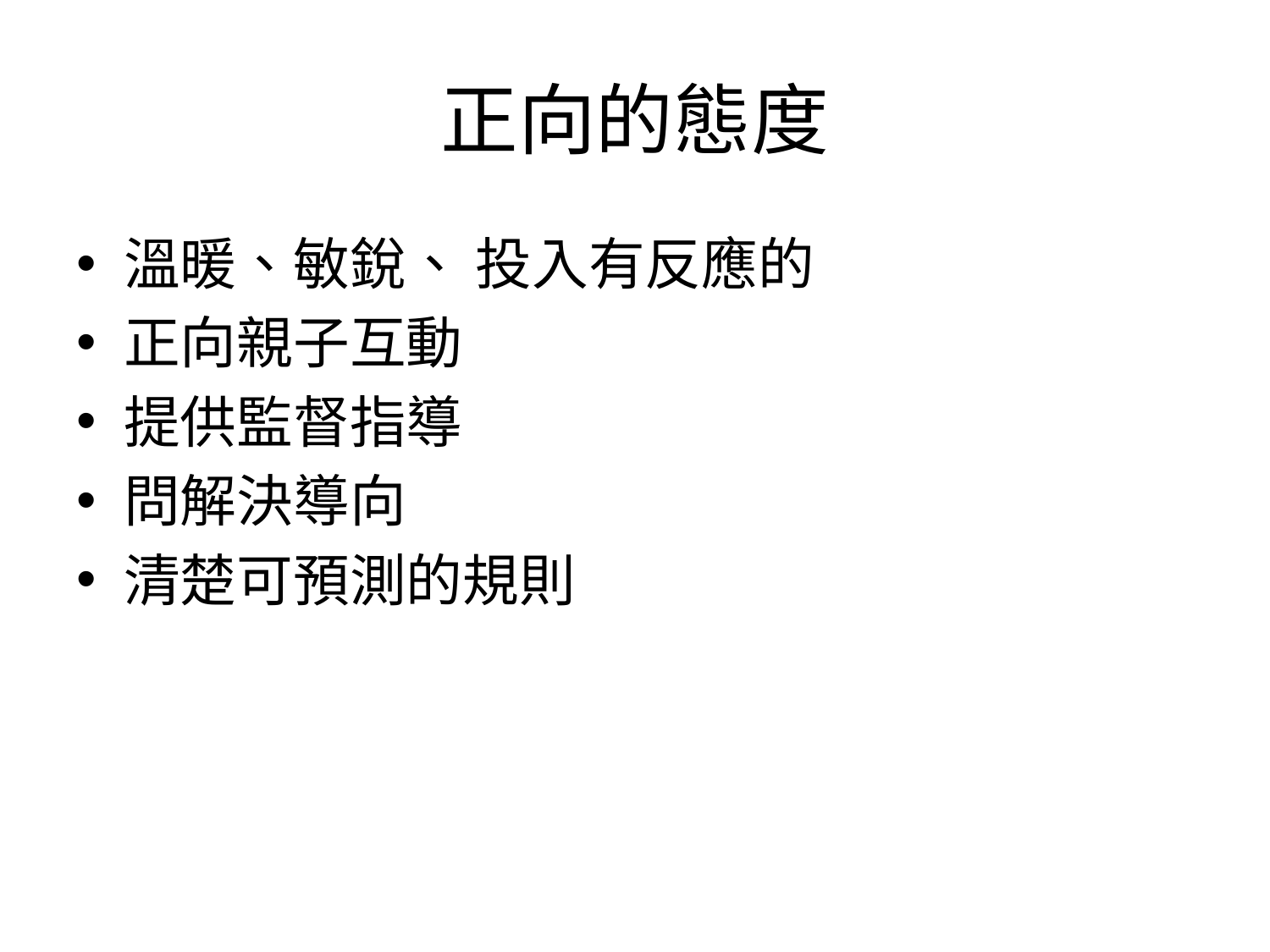

# 正向的態度
溫暖、敏銳、 投入有反應的
正向親子互動
提供監督指導
問解決導向
清楚可預測的規則